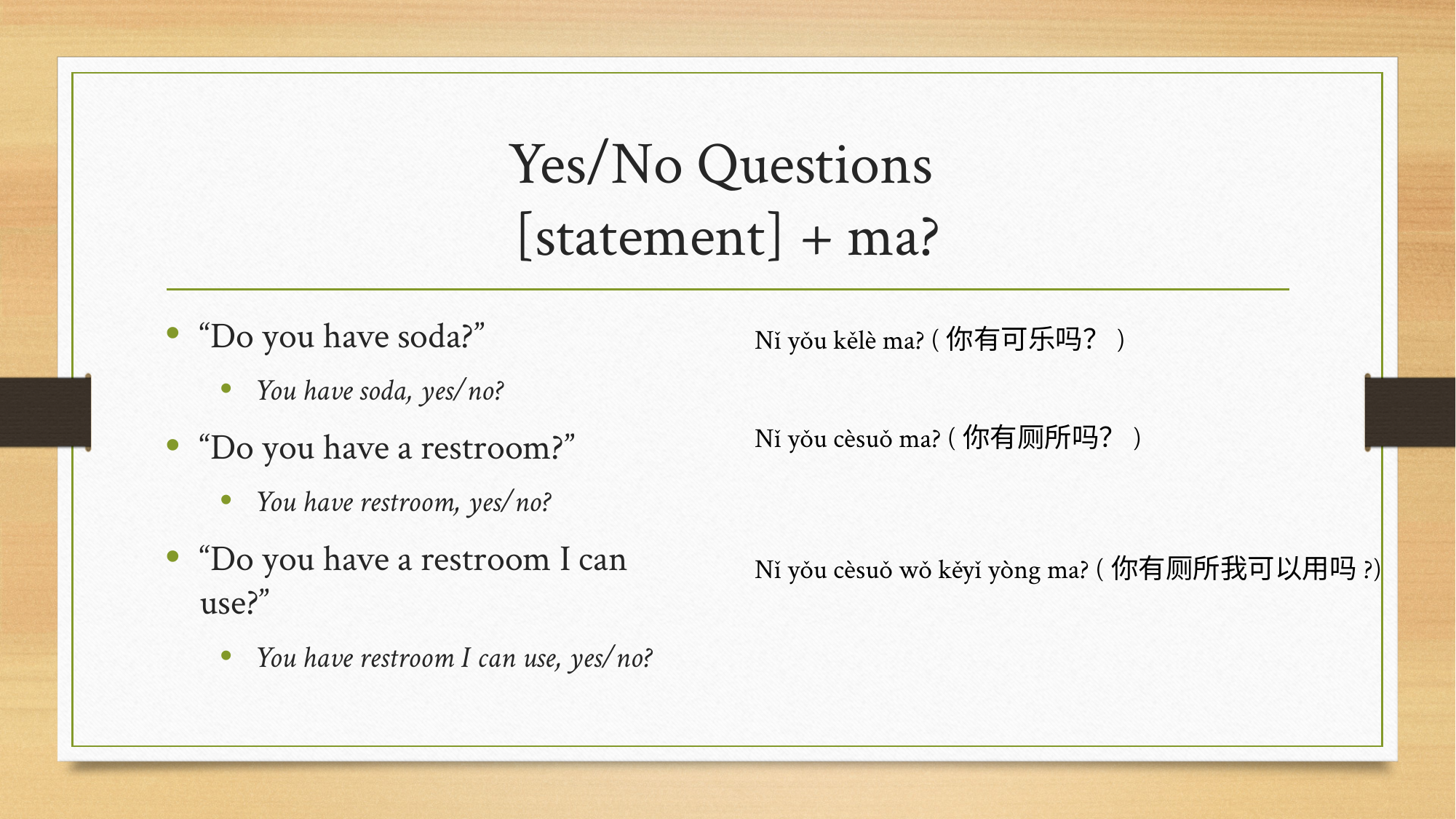

# Yes/No Questions [statement] + ma?
“Do you have soda?”
You have soda, yes/no?
“Do you have a restroom?”
You have restroom, yes/no?
“Do you have a restroom I can use?”
You have restroom I can use, yes/no?

Nǐ yǒu kělè ma? (你有可乐吗？)

Nǐ yǒu cèsuǒ ma? (你有厕所吗？)

Nǐ yǒu cèsuǒ wǒ kěyǐ yòng ma? (你有厕所我可以用吗?)